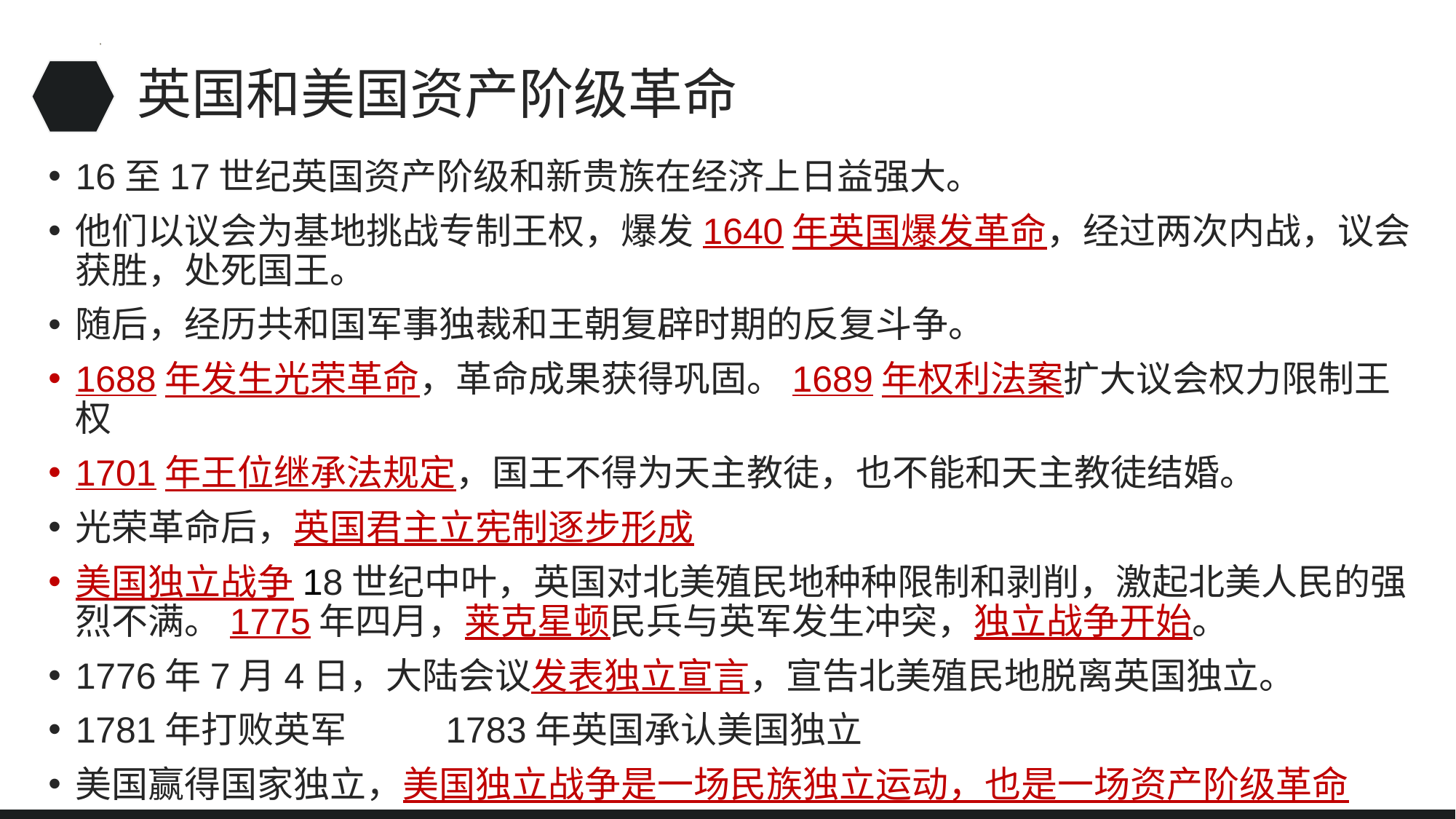

# 英国和美国资产阶级革命
16至17世纪英国资产阶级和新贵族在经济上日益强大。
他们以议会为基地挑战专制王权，爆发1640年英国爆发革命，经过两次内战，议会获胜，处死国王。
随后，经历共和国军事独裁和王朝复辟时期的反复斗争。
1688年发生光荣革命，革命成果获得巩固。1689年权利法案扩大议会权力限制王权
1701年王位继承法规定，国王不得为天主教徒，也不能和天主教徒结婚。
光荣革命后，英国君主立宪制逐步形成
美国独立战争18世纪中叶，英国对北美殖民地种种限制和剥削，激起北美人民的强烈不满。1775年四月，莱克星顿民兵与英军发生冲突，独立战争开始。
1776年7月4日，大陆会议发表独立宣言，宣告北美殖民地脱离英国独立。
1781年打败英军           1783年英国承认美国独立
美国赢得国家独立，美国独立战争是一场民族独立运动，也是一场资产阶级革命